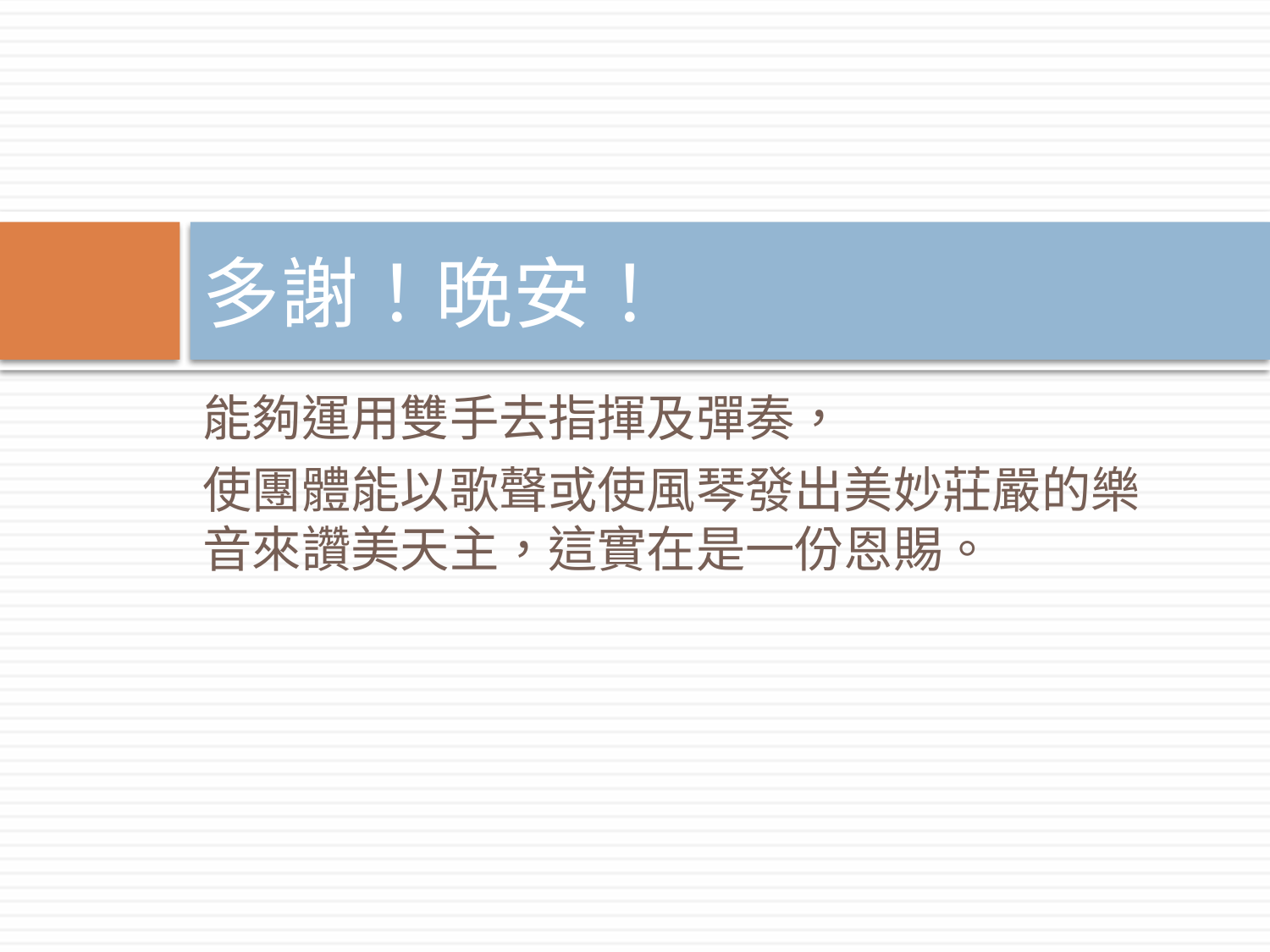

# 多謝！晚安！
能夠運用雙手去指揮及彈奏，
使團體能以歌聲或使風琴發出美妙莊嚴的樂音來讚美天主，這實在是一份恩賜。